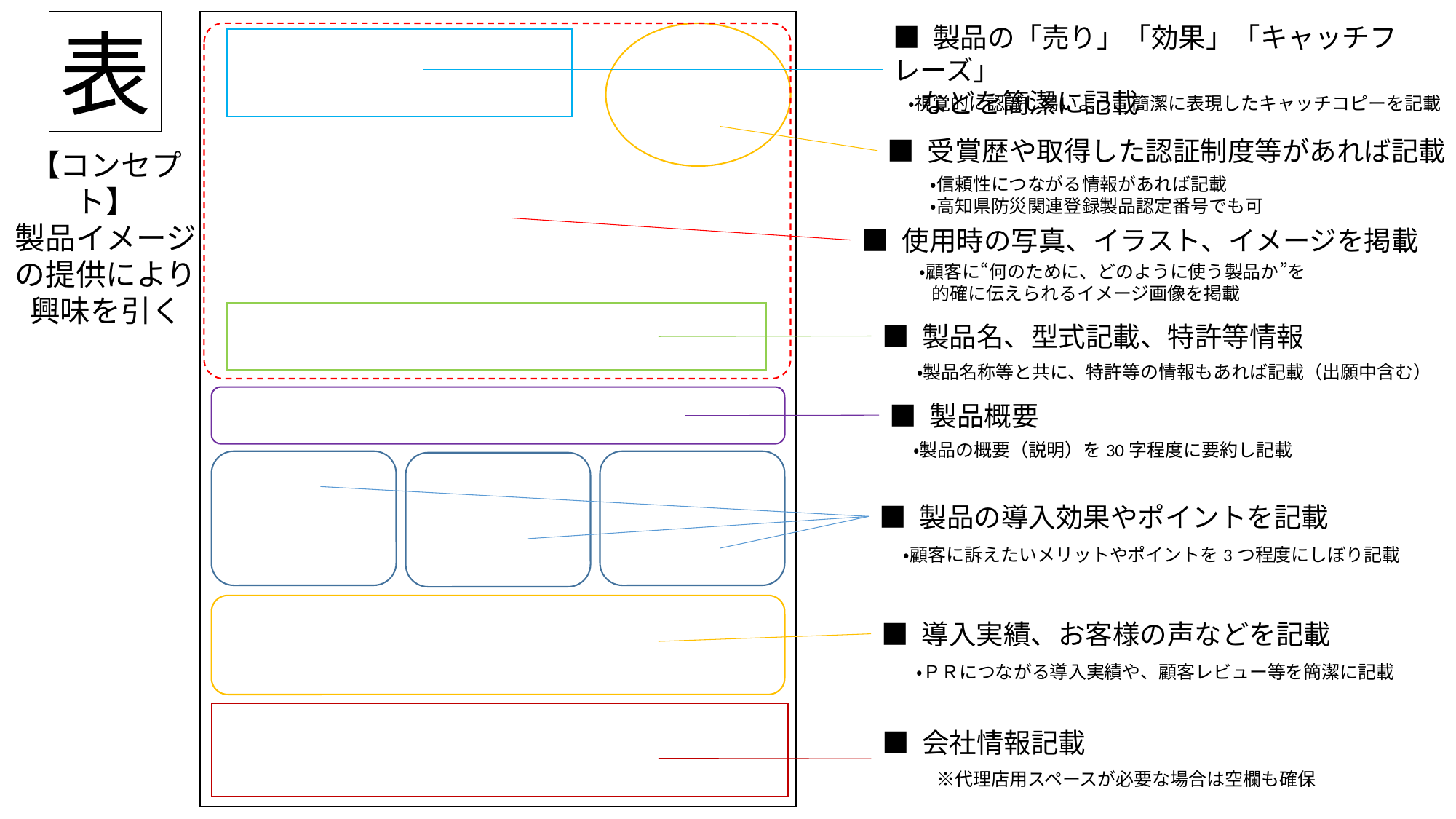

表

■ 製品の「売り」「効果」「キャッチフレーズ」
　などを簡潔に記載

・視覚的に認識し易いよう、簡潔に表現したキャッチコピーを記載
■ 受賞歴や取得した認証制度等があれば記載
【コンセプト】
製品イメージの提供により興味を引く
・信頼性につながる情報があれば記載
・高知県防災関連登録製品認定番号でも可
■ 使用時の写真、イラスト、イメージを掲載
・顧客に“何のために、どのように使う製品か”を
  的確に伝えられるイメージ画像を掲載

■ 製品名、型式記載、特許等情報
・製品名称等と共に、特許等の情報もあれば記載（出願中含む）

■ 製品概要
・製品の概要（説明）を30字程度に要約し記載

■ 製品の導入効果やポイントを記載
・顧客に訴えたいメリットやポイントを3つ程度にしぼり記載

■ 導入実績、お客様の声などを記載
・ＰＲにつながる導入実績や、顧客レビュー等を簡潔に記載

■ 会社情報記載
　　※代理店用スペースが必要な場合は空欄も確保